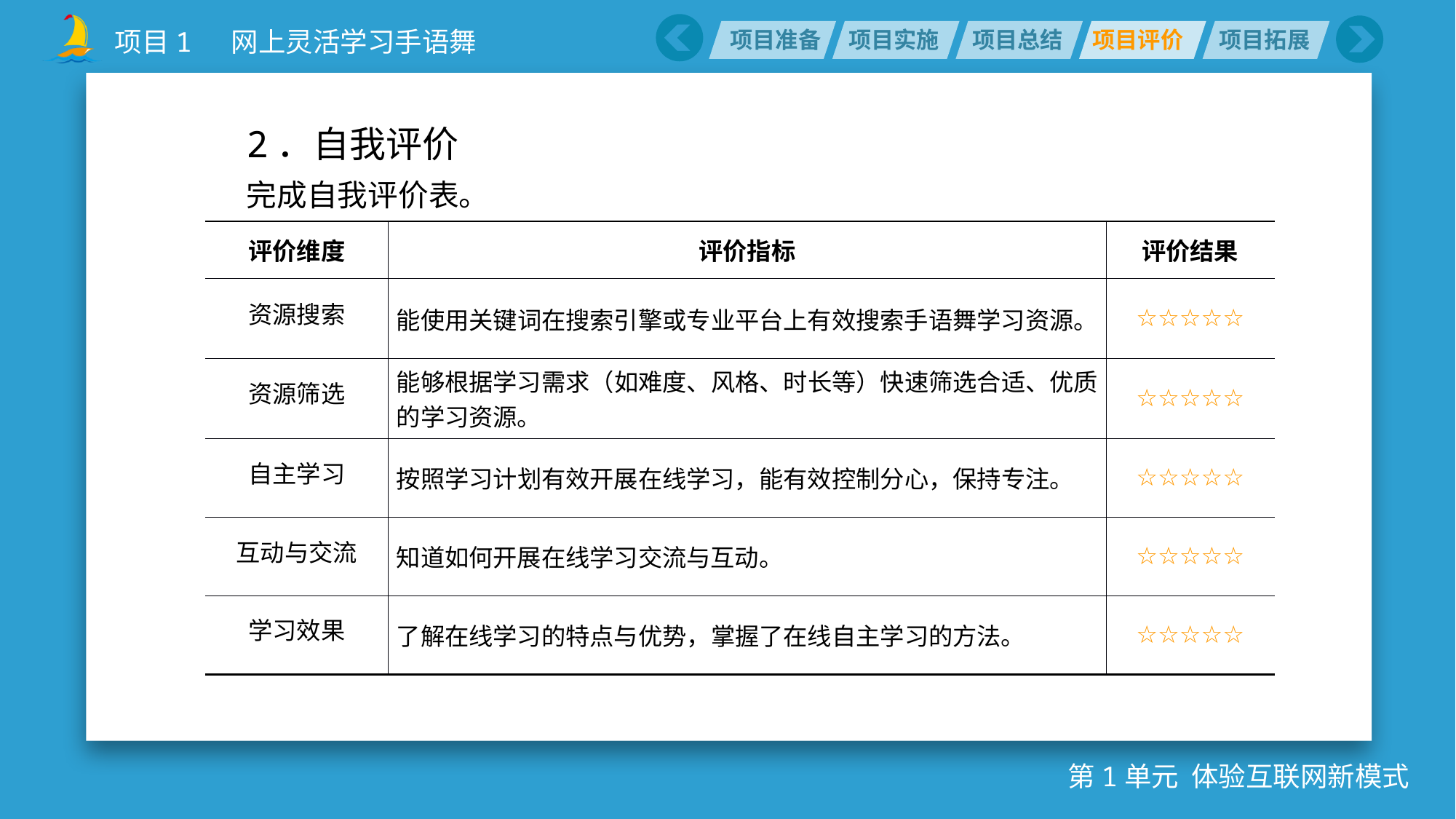

2．自我评价
完成自我评价表。
| 评价维度 | 评价指标 | 评价结果 |
| --- | --- | --- |
| 资源搜索 | 能使用关键词在搜索引擎或专业平台上有效搜索手语舞学习资源。 | ☆☆☆☆☆ |
| 资源筛选 | 能够根据学习需求（如难度、风格、时长等）快速筛选合适、优质的学习资源。 | ☆☆☆☆☆ |
| 自主学习 | 按照学习计划有效开展在线学习，能有效控制分心，保持专注。 | ☆☆☆☆☆ |
| 互动与交流 | 知道如何开展在线学习交流与互动。 | ☆☆☆☆☆ |
| 学习效果 | 了解在线学习的特点与优势，掌握了在线自主学习的方法。 | ☆☆☆☆☆ |